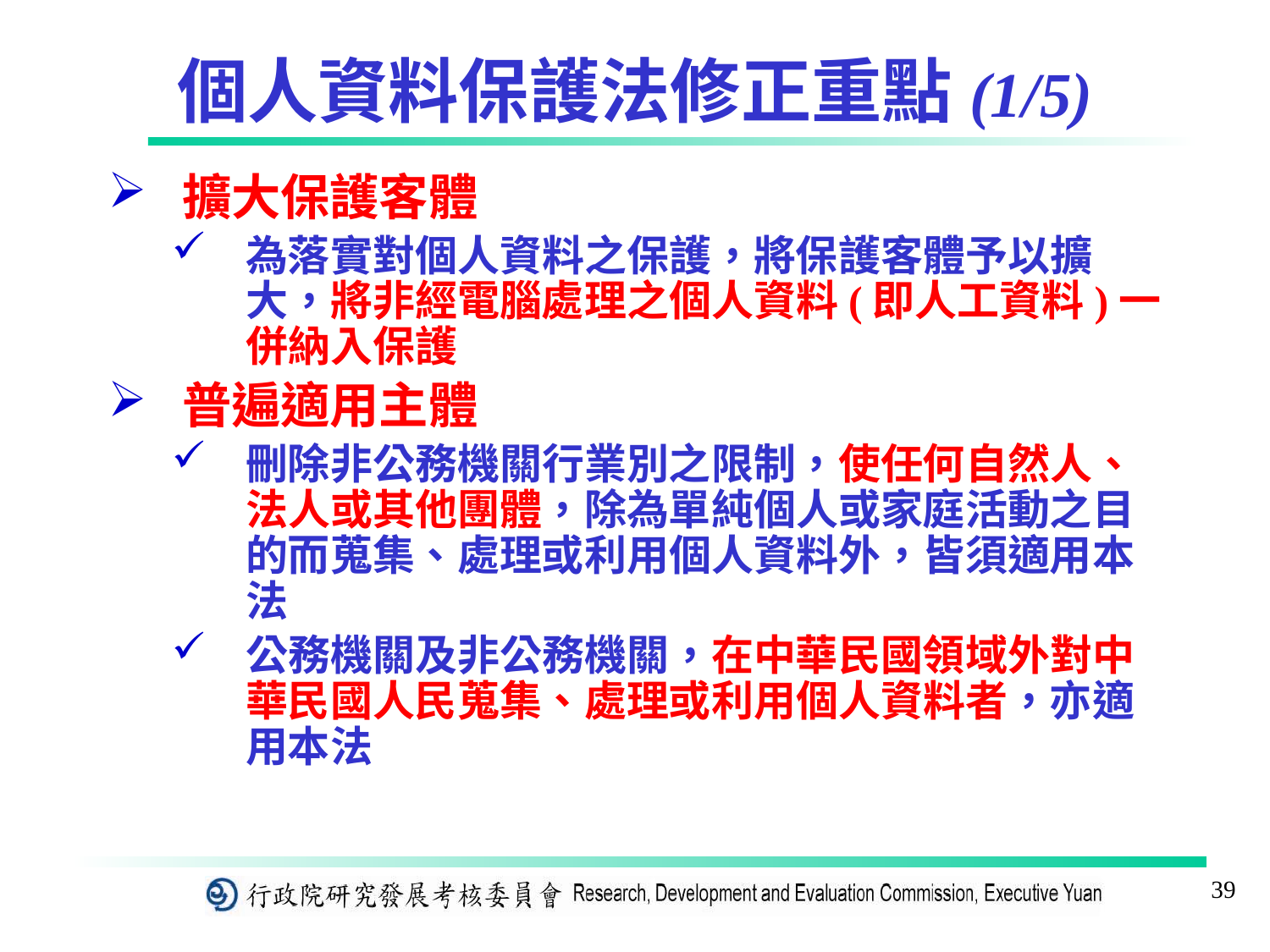

# 個人資料保護法修正重點(1/5)
擴大保護客體
為落實對個人資料之保護，將保護客體予以擴大，將非經電腦處理之個人資料(即人工資料)一併納入保護
普遍適用主體
刪除非公務機關行業別之限制，使任何自然人、法人或其他團體，除為單純個人或家庭活動之目的而蒐集、處理或利用個人資料外，皆須適用本法
公務機關及非公務機關，在中華民國領域外對中華民國人民蒐集、處理或利用個人資料者，亦適用本法
39